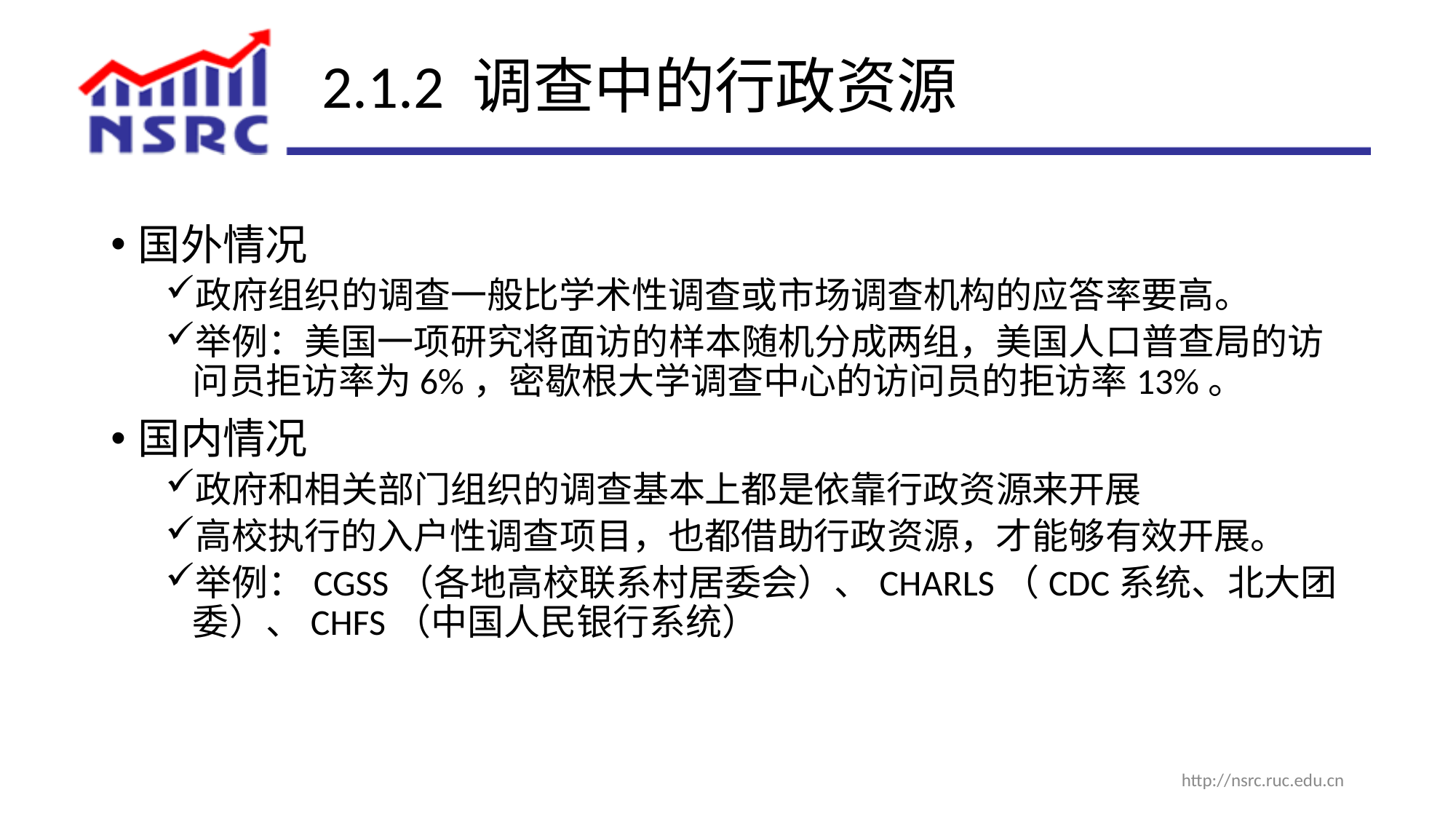

# 2.1.2 调查中的行政资源
国外情况
政府组织的调查一般比学术性调查或市场调查机构的应答率要高。
举例：美国一项研究将面访的样本随机分成两组，美国人口普查局的访问员拒访率为6%，密歇根大学调查中心的访问员的拒访率13%。
国内情况
政府和相关部门组织的调查基本上都是依靠行政资源来开展
高校执行的入户性调查项目，也都借助行政资源，才能够有效开展。
举例：CGSS（各地高校联系村居委会）、CHARLS（CDC系统、北大团委）、CHFS（中国人民银行系统）